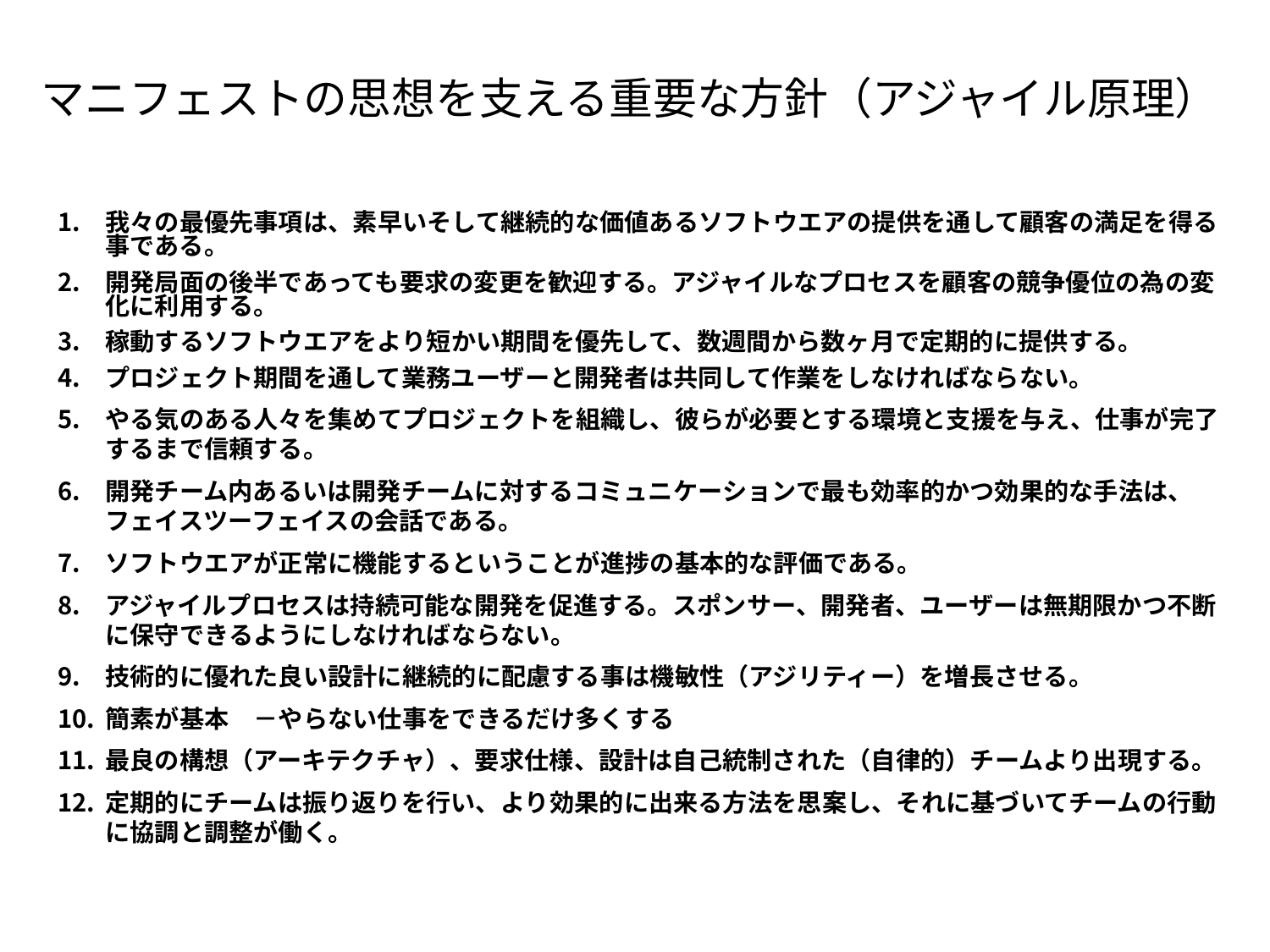

# マニフェストの思想を支える重要な方針（アジャイル原理）
我々の最優先事項は、素早いそして継続的な価値あるソフトウエアの提供を通して顧客の満足を得る事である。
開発局面の後半であっても要求の変更を歓迎する。アジャイルなプロセスを顧客の競争優位の為の変化に利用する。
稼動するソフトウエアをより短かい期間を優先して、数週間から数ヶ月で定期的に提供する。
プロジェクト期間を通して業務ユーザーと開発者は共同して作業をしなければならない。
やる気のある人々を集めてプロジェクトを組織し、彼らが必要とする環境と支援を与え、仕事が完了するまで信頼する。
開発チーム内あるいは開発チームに対するコミュニケーションで最も効率的かつ効果的な手法は、フェイスツーフェイスの会話である。
ソフトウエアが正常に機能するということが進捗の基本的な評価である。
アジャイルプロセスは持続可能な開発を促進する。スポンサー、開発者、ユーザーは無期限かつ不断に保守できるようにしなければならない。
技術的に優れた良い設計に継続的に配慮する事は機敏性（アジリティー）を増長させる。
簡素が基本　－やらない仕事をできるだけ多くする
最良の構想（アーキテクチャ）、要求仕様、設計は自己統制された（自律的）チームより出現する。
定期的にチームは振り返りを行い、より効果的に出来る方法を思案し、それに基づいてチームの行動に協調と調整が働く。